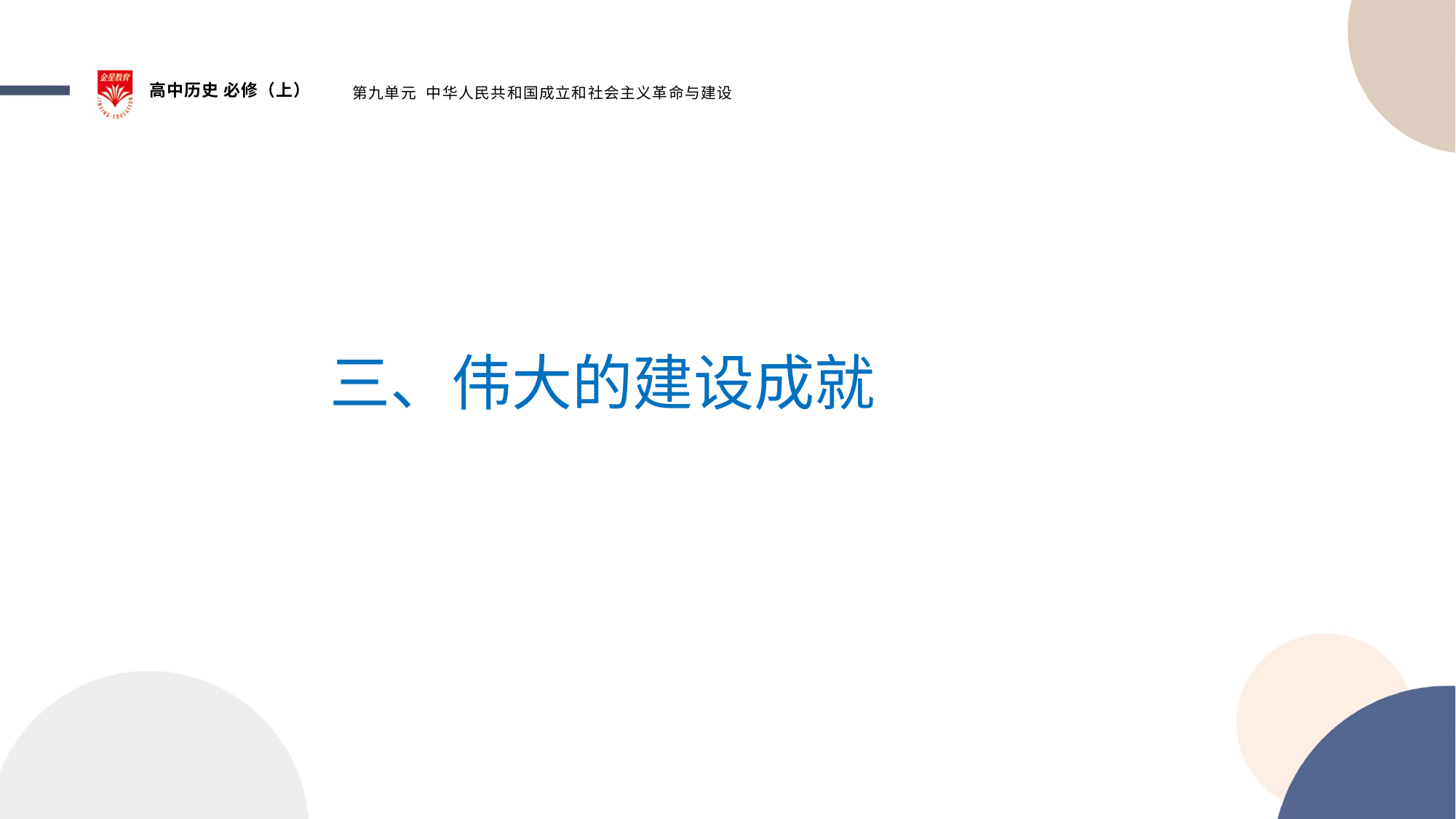

高中历史 必修（上）

第九单元  中华人民共和国成立和社会主义革命与建设
三、伟大的建设成就